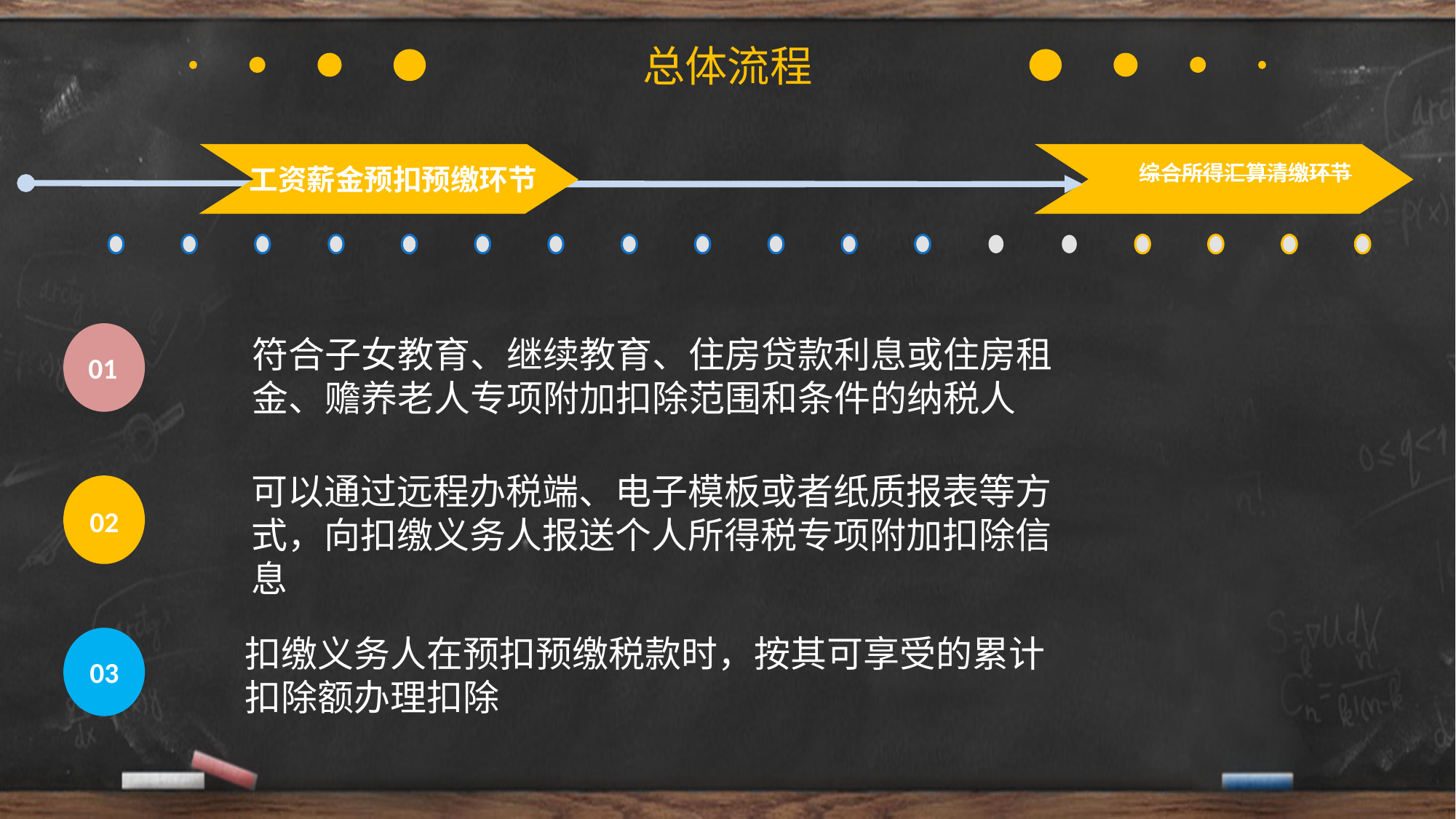

总体流程

工资薪金预扣预缴环节
综合所得汇算清缴环节

符合子女教育、继续教育、住房贷款利息或住房租金、赡养老人专项附加扣除范围和条件的纳税人
01
可以通过远程办税端、电子模板或者纸质报表等方式，向扣缴义务人报送个人所得税专项附加扣除信息

02
扣缴义务人在预扣预缴税款时，按其可享受的累计扣除额办理扣除

03